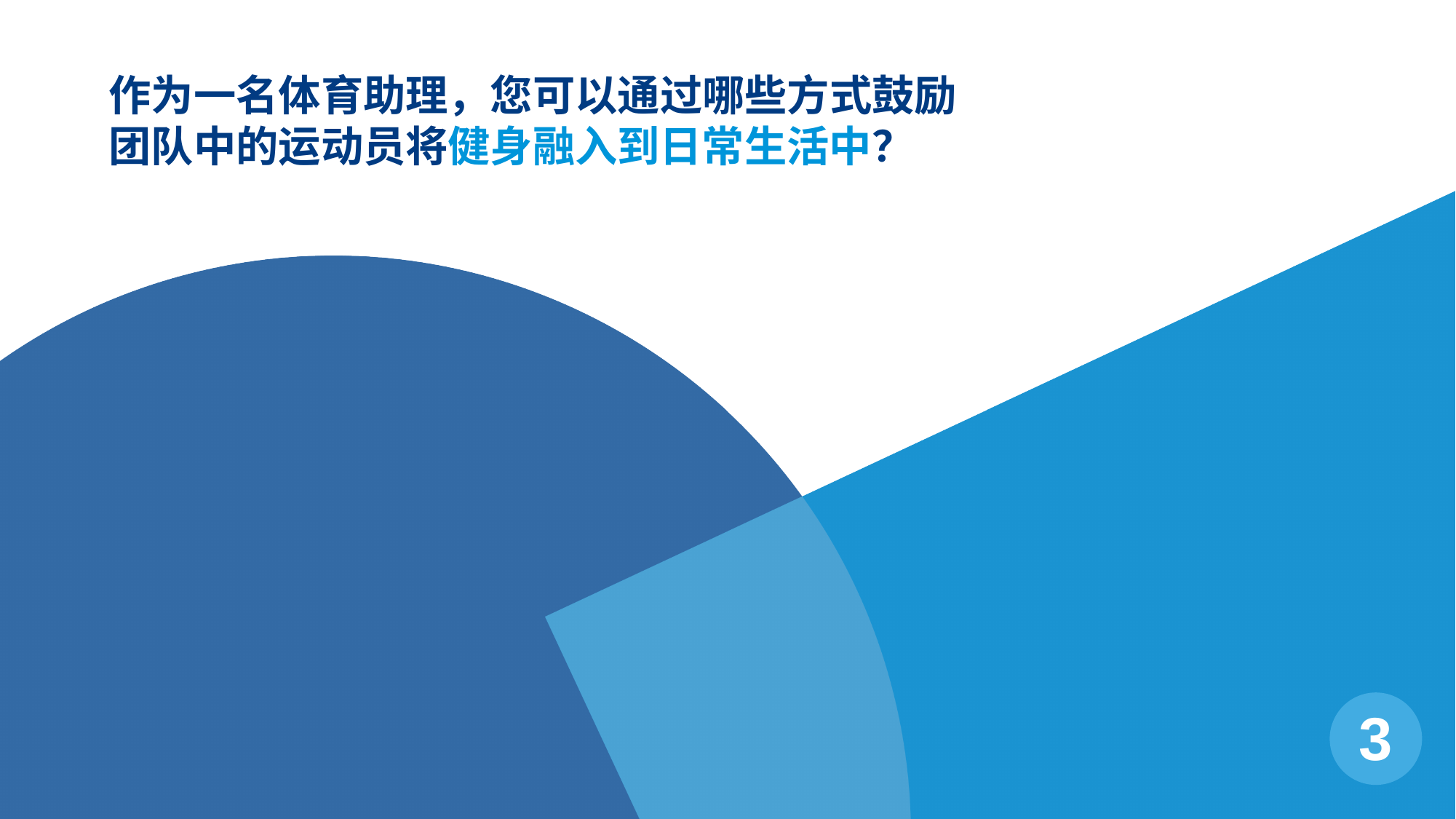

作为一名体育助理，您可以通过哪些方式鼓励团队中的运动员将健身融入到日常生活中？

3